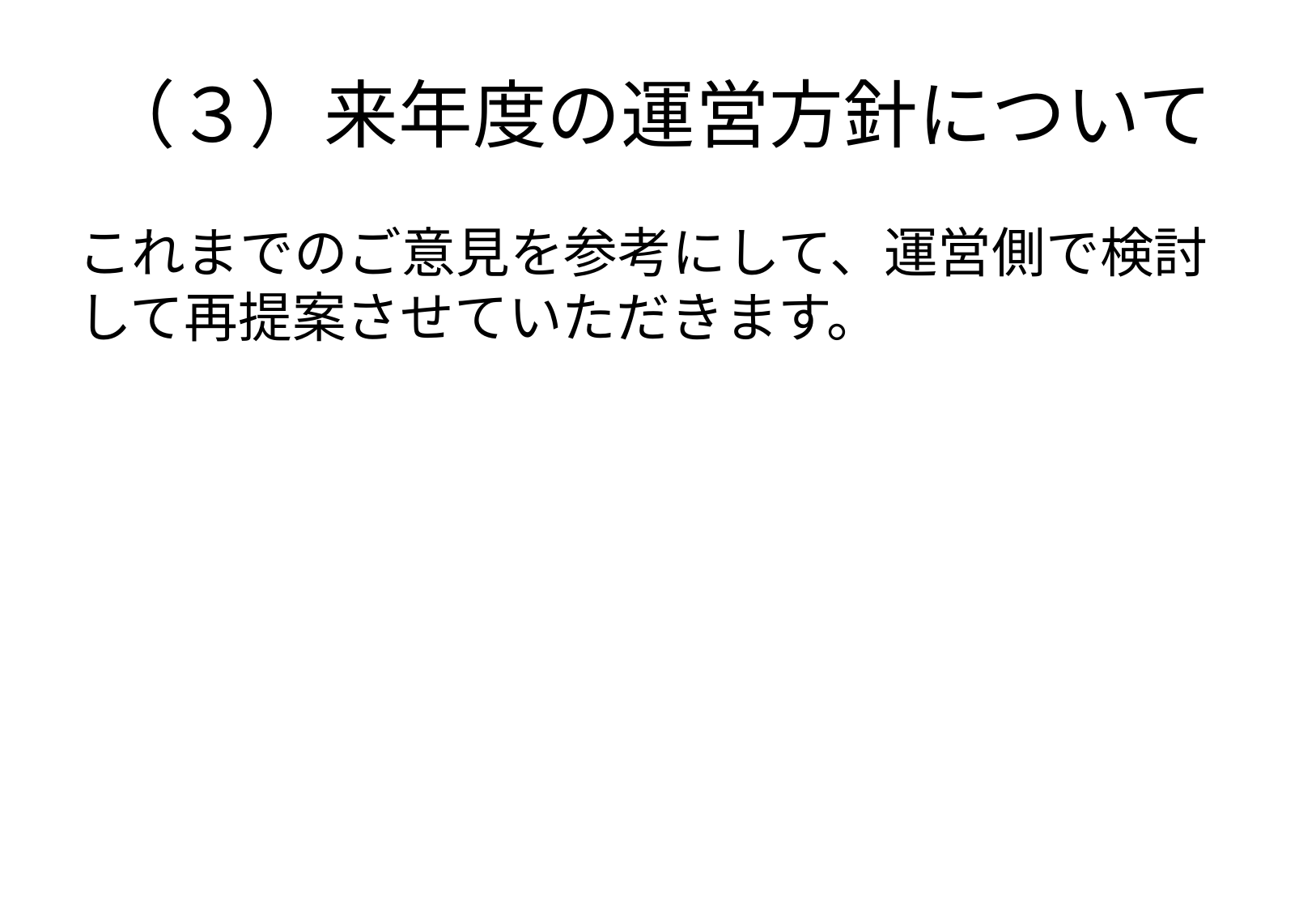

# （３）来年度の運営方針について
これまでのご意見を参考にして、運営側で検討して再提案させていただきます。